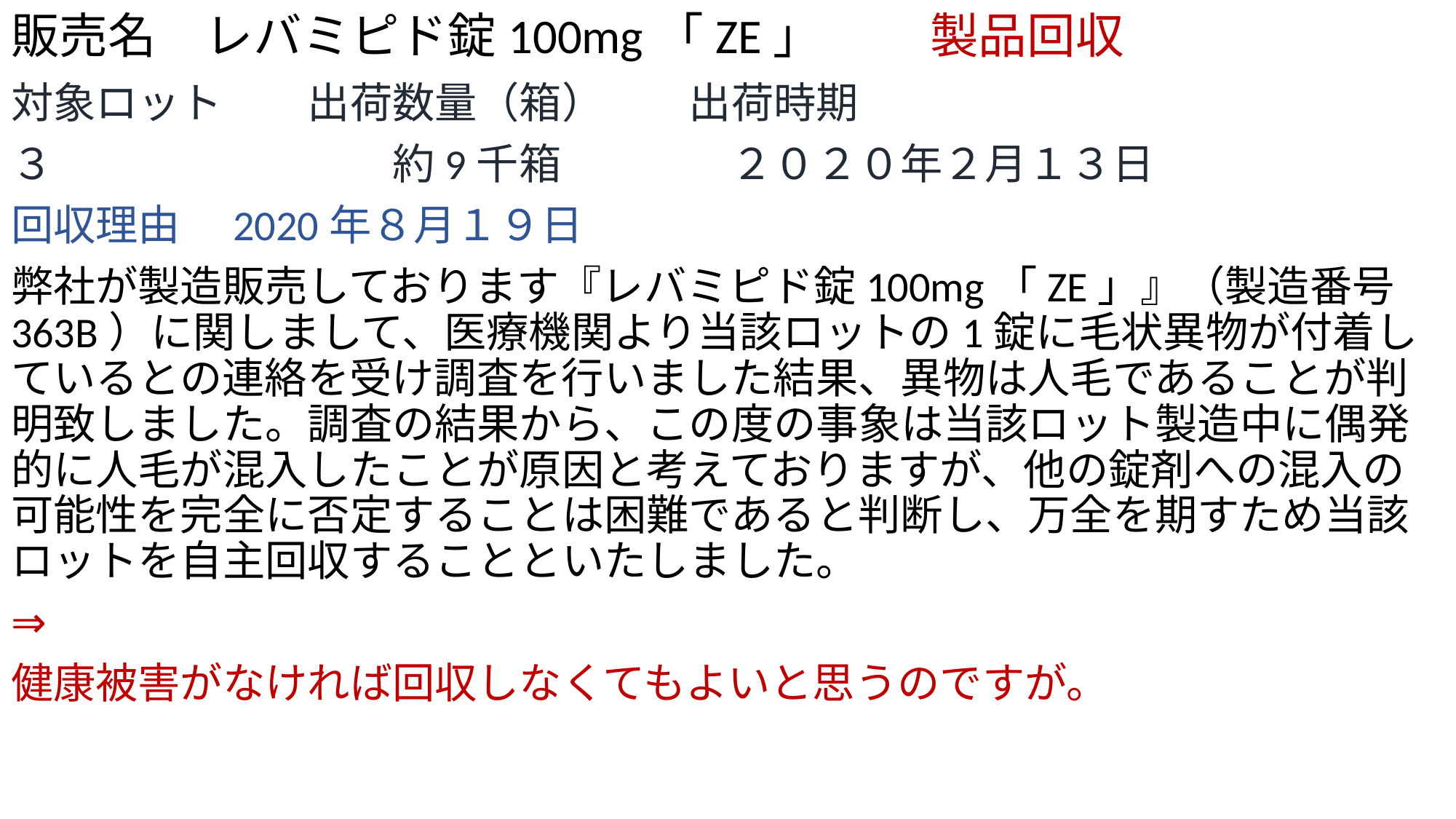

# 販売名　レバミピド錠100mg「ZE」　 　製品回収
対象ロット　　出荷数量（箱）　　出荷時期
３　　　　　　　　約9千箱　　　　２０２０年２月１３日
回収理由　2020年８月１９日
弊社が製造販売しております『レバミピド錠100mg「ZE」』（製造番号363B）に関しまして、医療機関より当該ロットの1錠に毛状異物が付着しているとの連絡を受け調査を行いました結果、異物は人毛であることが判明致しました。調査の結果から、この度の事象は当該ロット製造中に偶発的に人毛が混入したことが原因と考えておりますが、他の錠剤への混入の可能性を完全に否定することは困難であると判断し、万全を期すため当該ロットを自主回収することといたしました。
⇒
健康被害がなければ回収しなくてもよいと思うのですが。